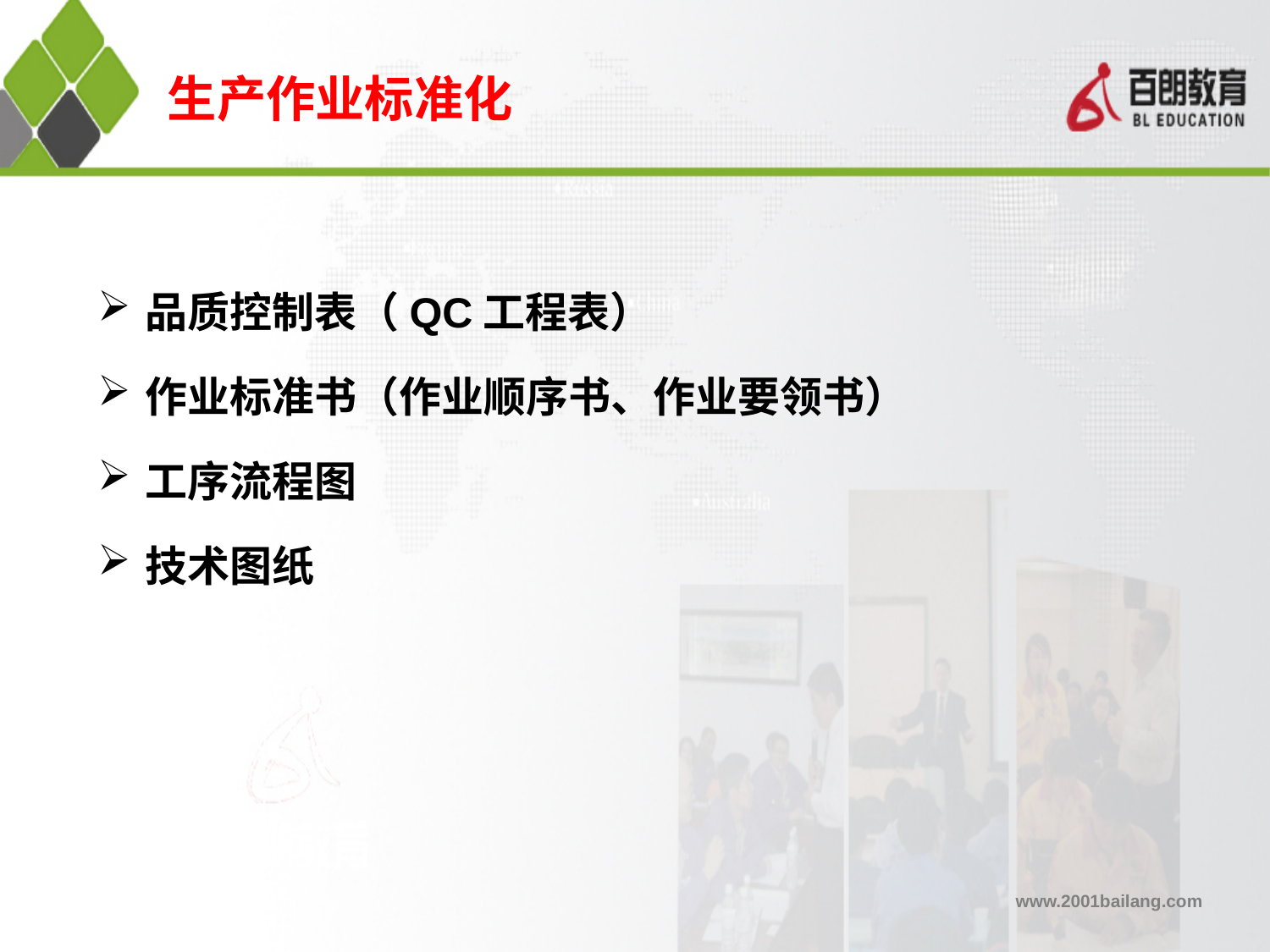

# 生产作业标准化
品质控制表（QC工程表）
作业标准书（作业顺序书、作业要领书）
工序流程图
技术图纸